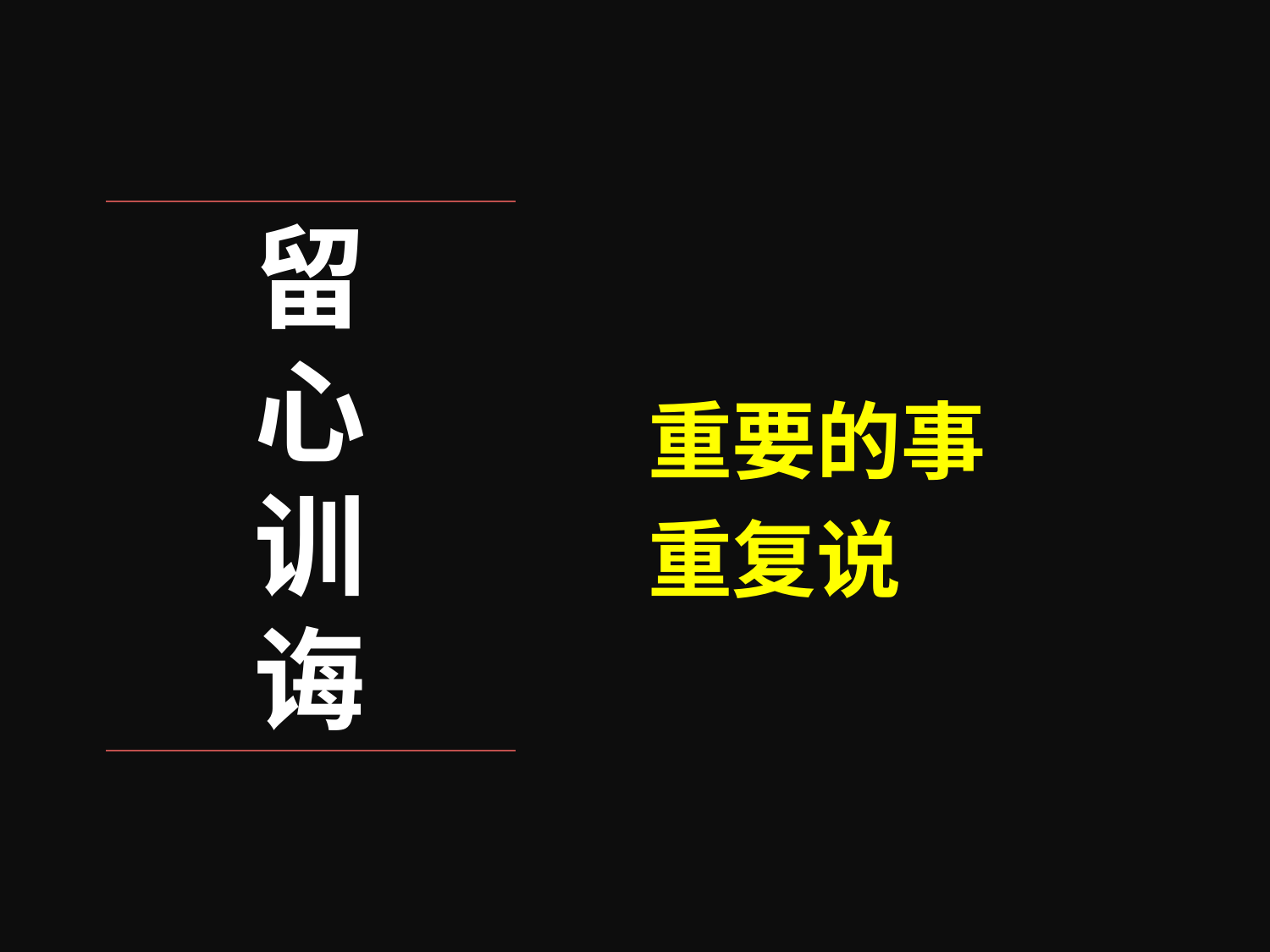

重要的事
重复说
# 留 心 训 诲